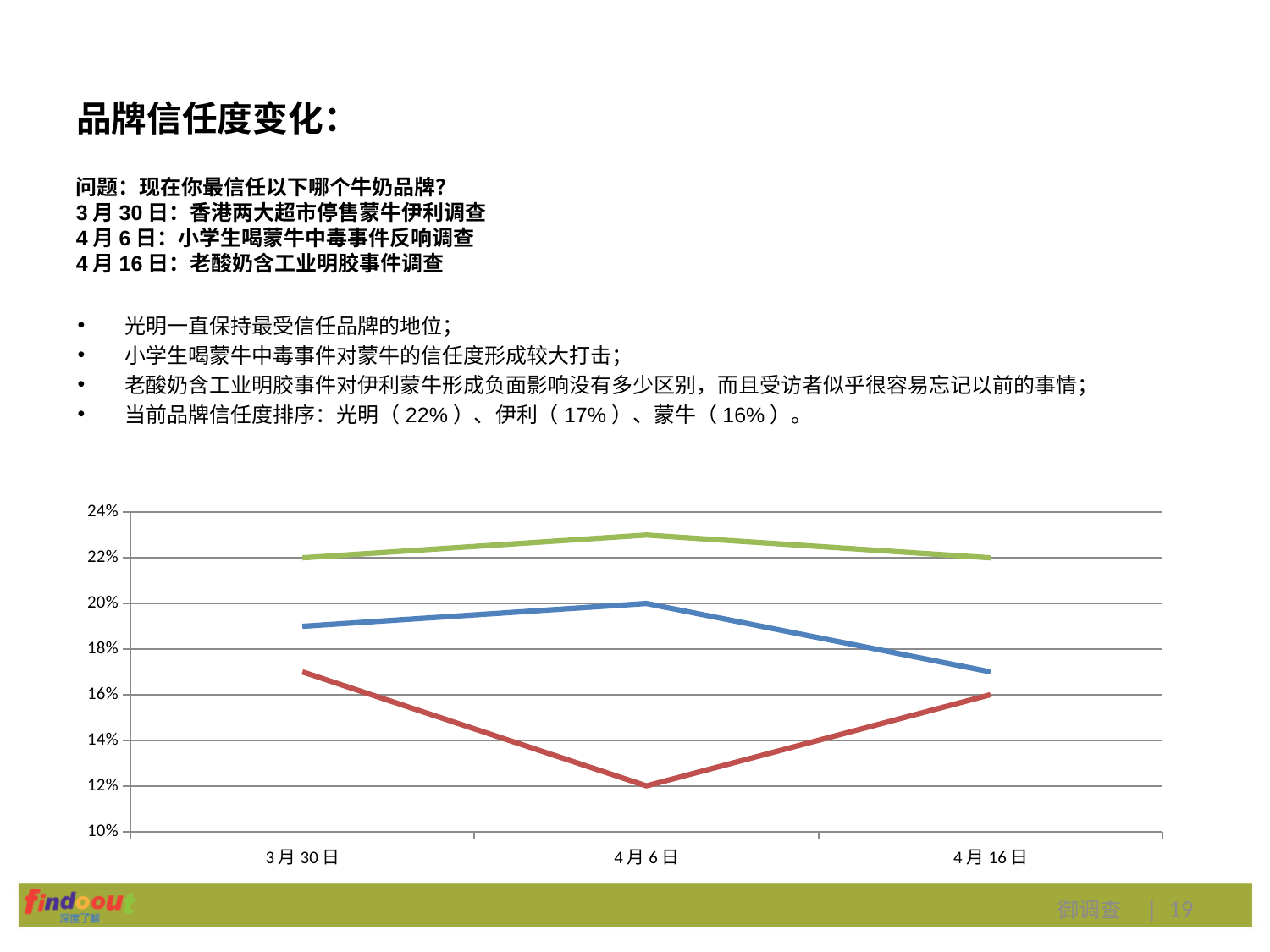

# 品牌信任度变化：
问题：现在你最信任以下哪个牛奶品牌？
3月30日：香港两大超市停售蒙牛伊利调查
4月6日：小学生喝蒙牛中毒事件反响调查
4月16日：老酸奶含工业明胶事件调查
光明一直保持最受信任品牌的地位；
小学生喝蒙牛中毒事件对蒙牛的信任度形成较大打击；
老酸奶含工业明胶事件对伊利蒙牛形成负面影响没有多少区别，而且受访者似乎很容易忘记以前的事情；
当前品牌信任度排序：光明（22%）、伊利（17%）、蒙牛（16%）。

### Chart

| Category | 伊利 | 蒙牛 | 光明 |
|---|---|---|---|
| 40998 | 0.19 | 0.17 | 0.22 |
| 41005 | 0.2 | 0.12000000000000002 | 0.23 |
| 41015 | 0.17 | 0.16 | 0.22 |
御调查   |  19